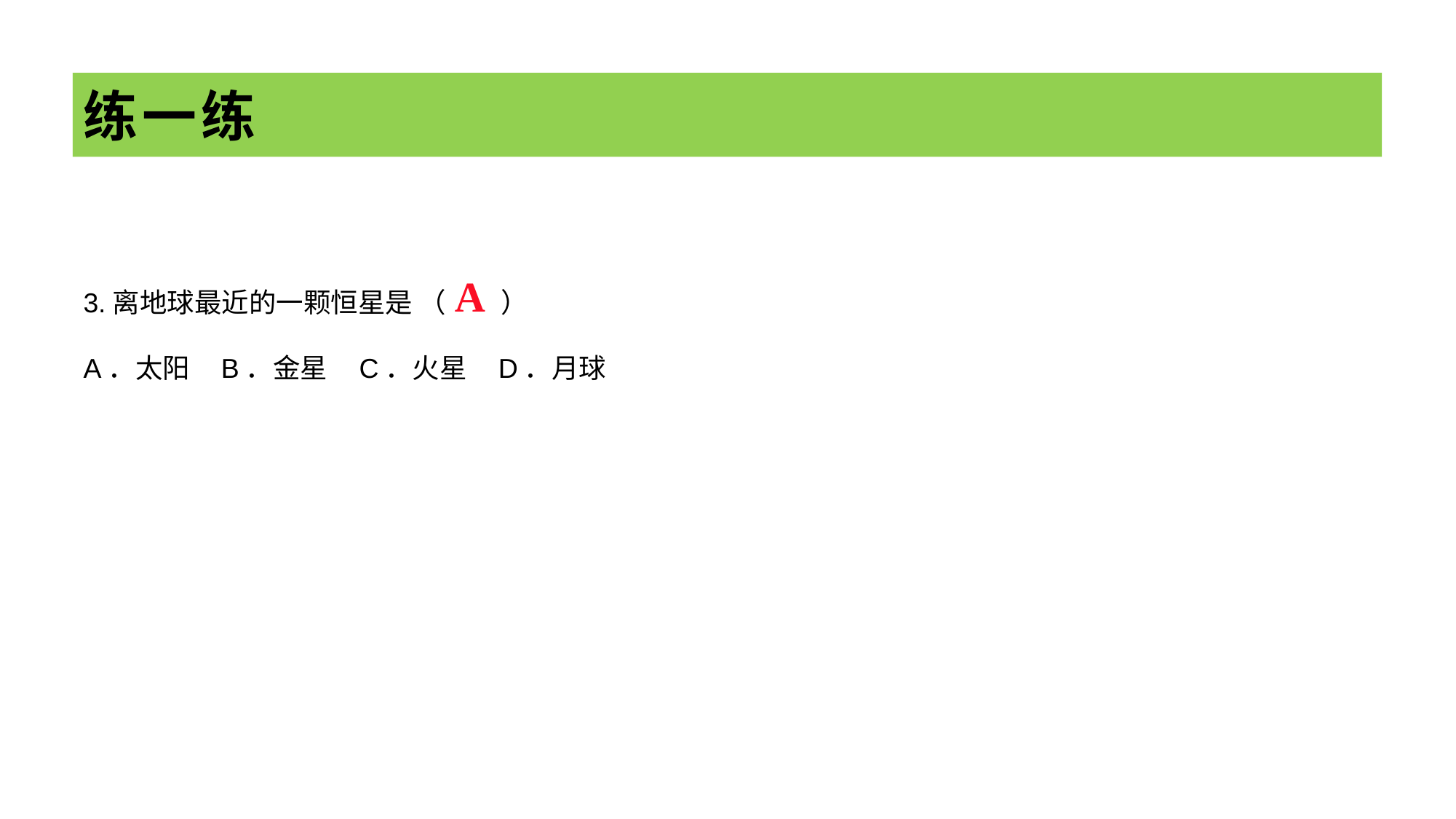

# 练一练
3.离地球最近的一颗恒星是 （　　）
A．太阳    B．金星    C．火星    D．月球
A